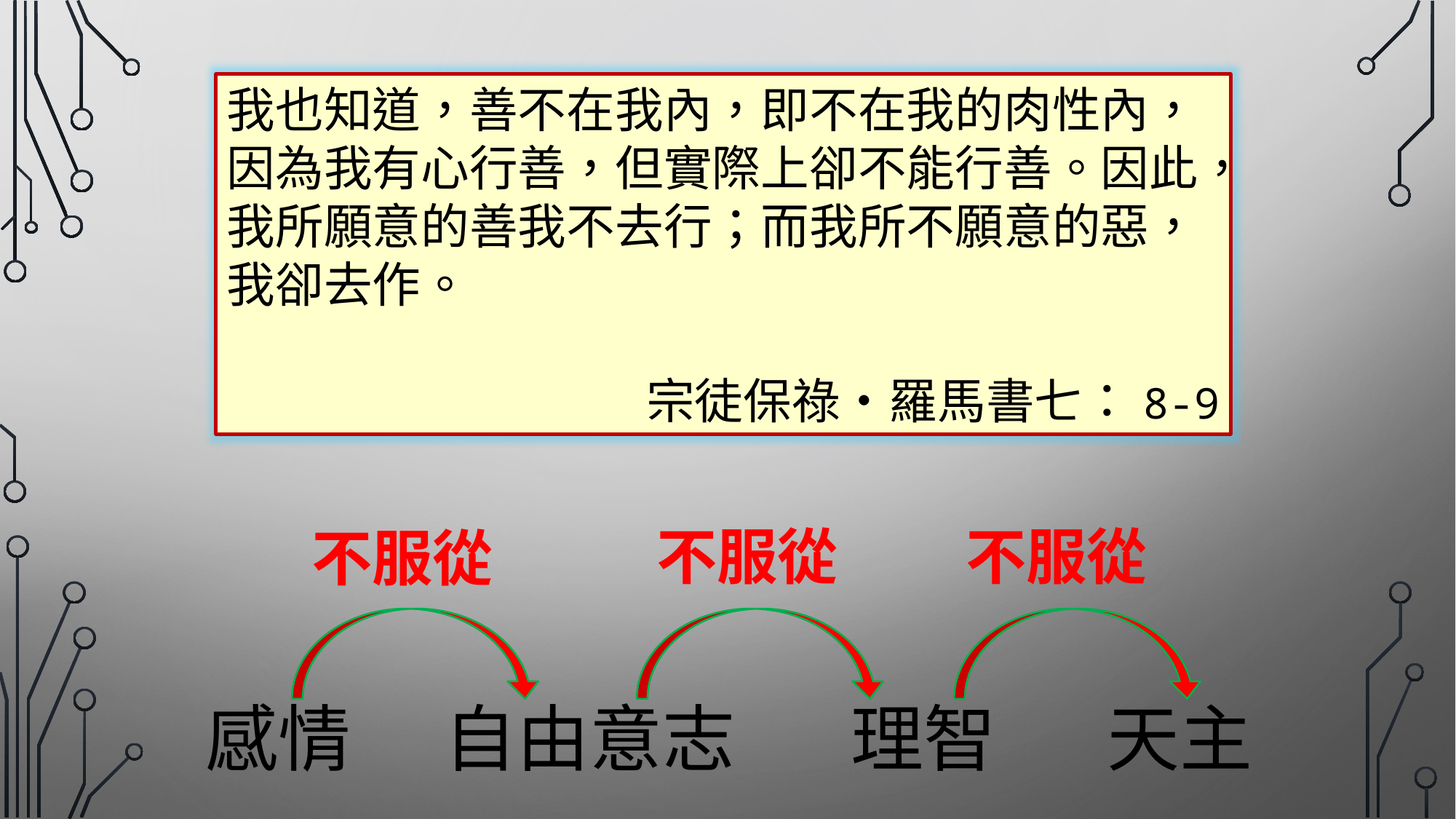

我也知道，善不在我內，即不在我的肉性內，因為我有心行善，但實際上卻不能行善。因此，我所願意的善我不去行；而我所不願意的惡，我卻去作。

宗徒保祿‧羅馬書七：8-9
不服從

不服從

不服從

感情
自由意志
理智
天主